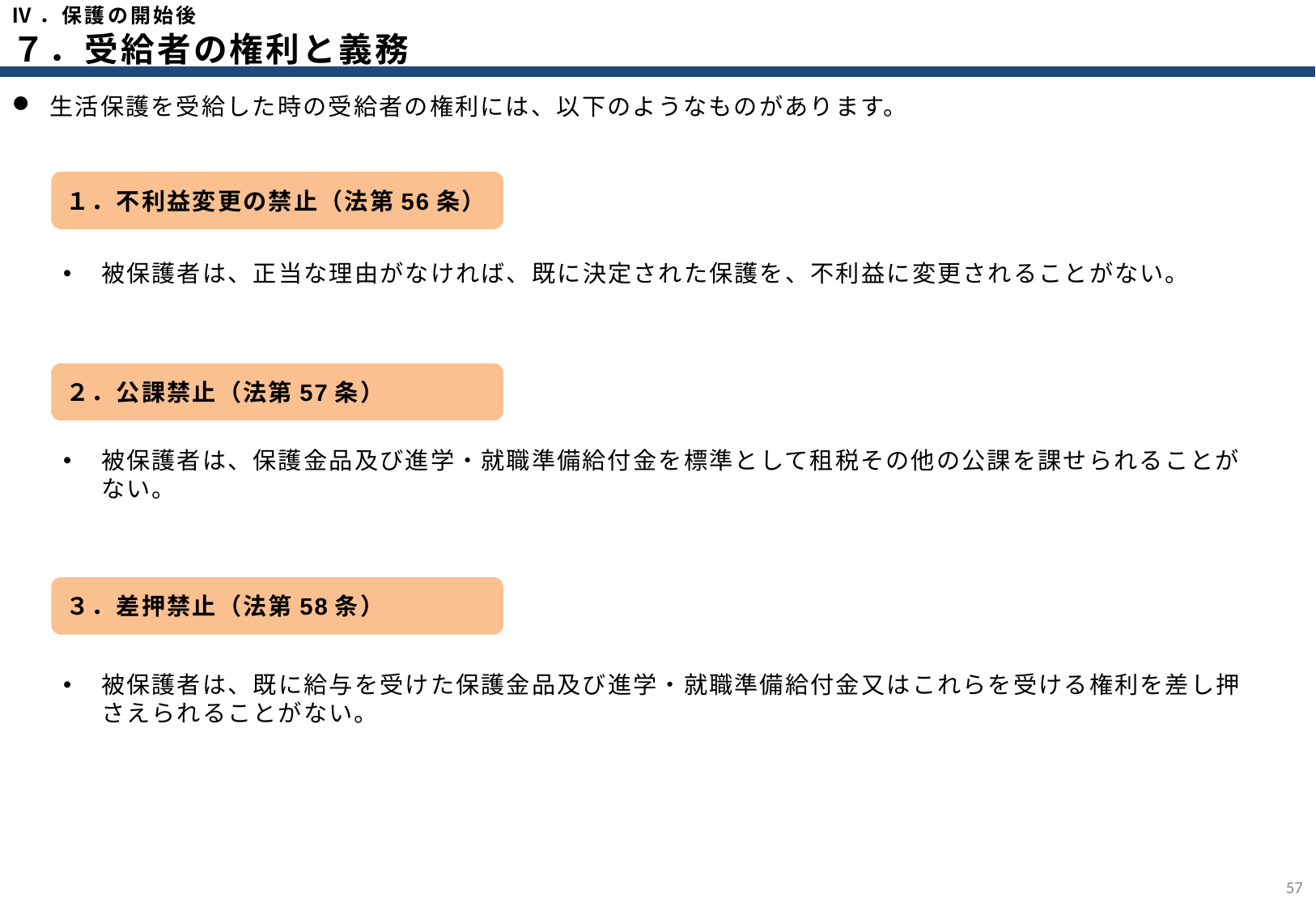

Ⅳ．保護の開始後
７．受給者の権利と義務
生活保護を受給した時の受給者の権利には、以下のようなものがあります。
１．不利益変更の禁止（法第56条）
被保護者は、正当な理由がなければ、既に決定された保護を、不利益に変更されることがない。
２．公課禁止（法第57条）
被保護者は、保護金品及び進学・就職準備給付金を標準として租税その他の公課を課せられることがない。
３．差押禁止（法第58条）
被保護者は、既に給与を受けた保護金品及び進学・就職準備給付金又はこれらを受ける権利を差し押さえられることがない。
57